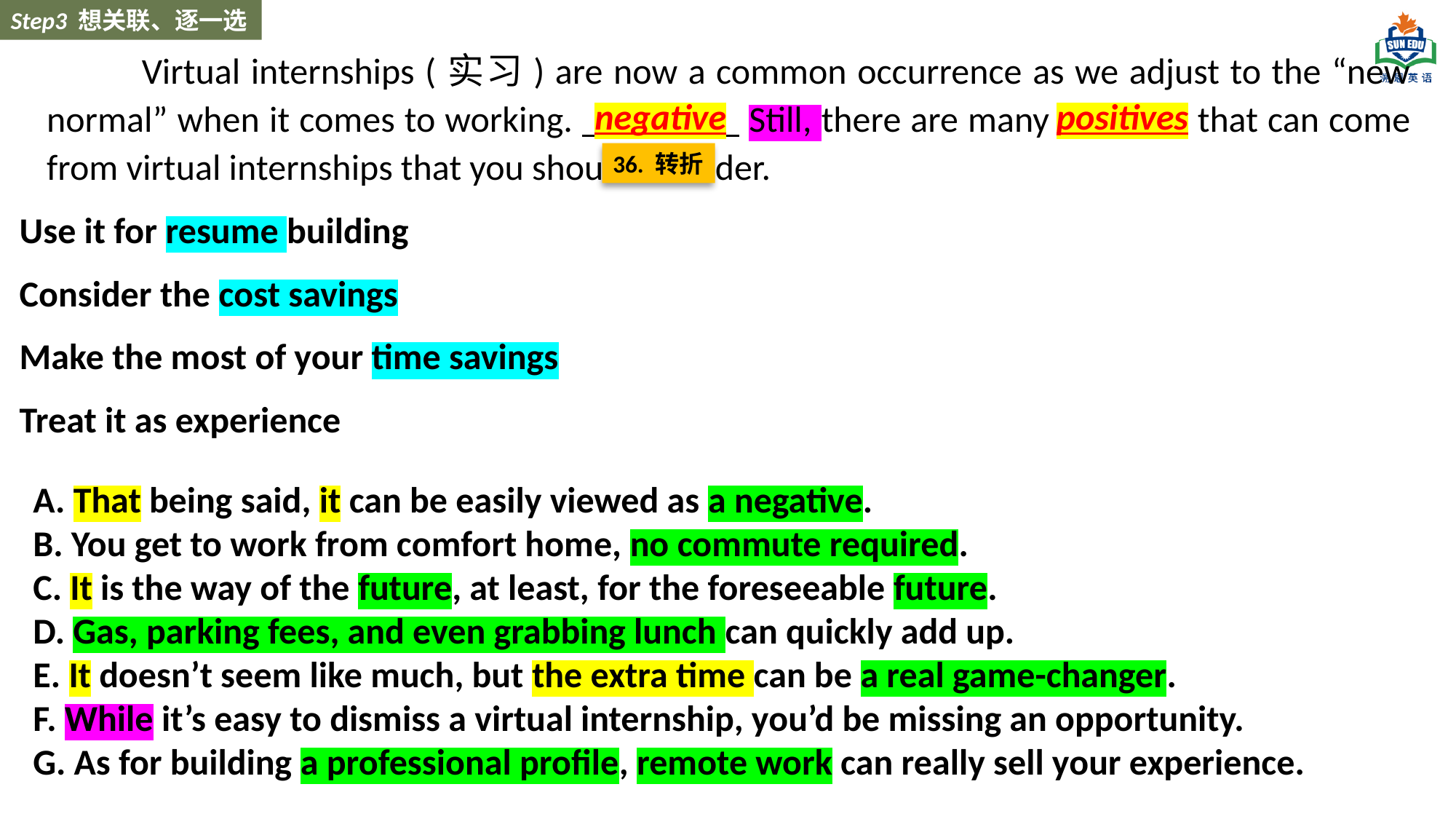

Step3 想关联、逐一选
         Virtual internships (实习) are now a common occurrence as we adjust to the “new normal” when it comes to working.   __ 36__   Still, there are many positives that can come from virtual internships that you should consider.
Use it for resume building
Consider the cost savings
Make the most of your time savings
Treat it as experience
positives
negative
36. 转折
A. That being said, it can be easily viewed as a negative.
B. You get to work from comfort home, no commute required.
C. It is the way of the future, at least, for the foreseeable future.
D. Gas, parking fees, and even grabbing lunch can quickly add up.
E. It doesn’t seem like much, but the extra time can be a real game-changer.
F. While it’s easy to dismiss a virtual internship, you’d be missing an opportunity.
G. As for building a professional profile, remote work can really sell your experience.